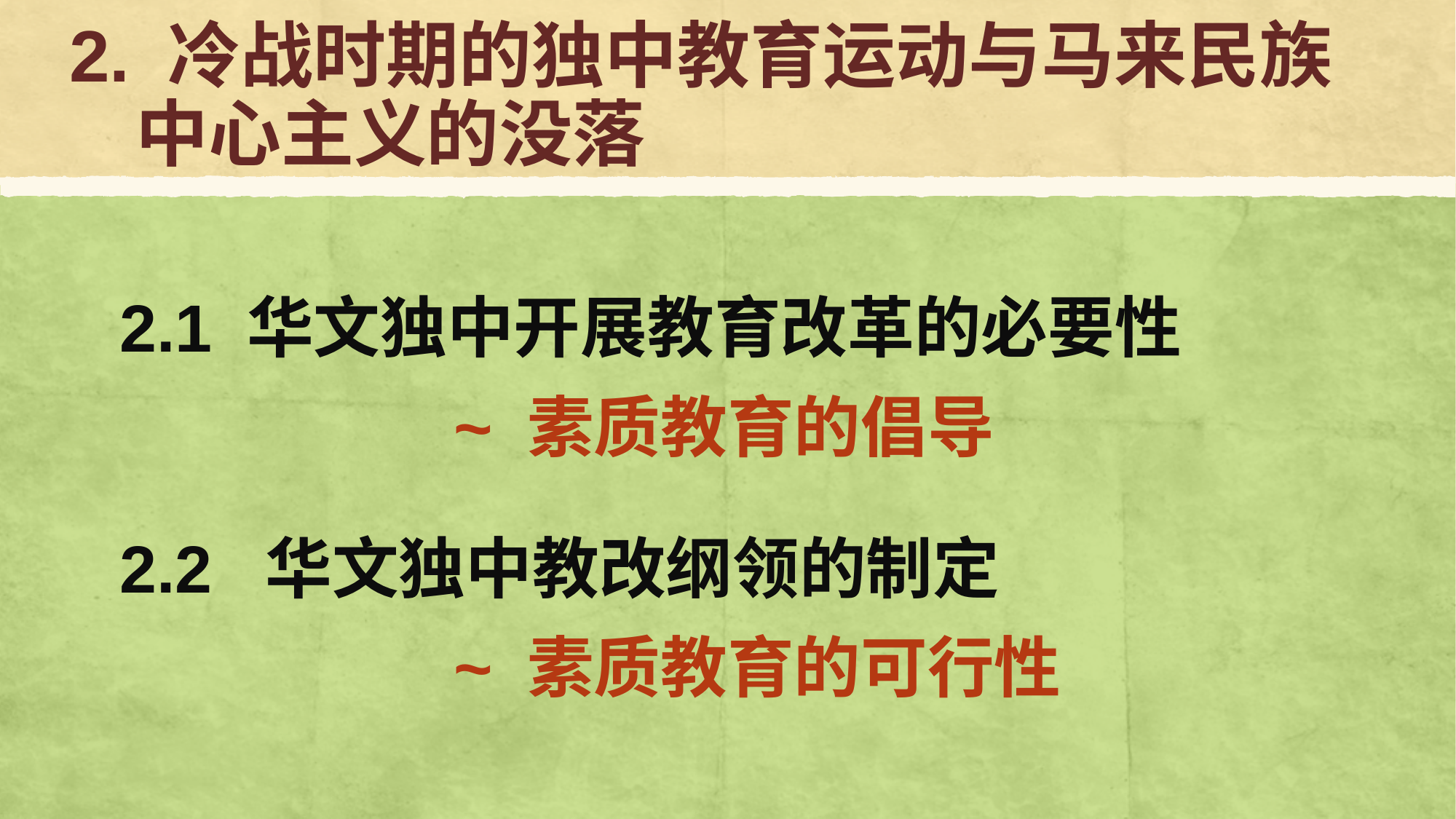

# 2. 冷战时期的独中教育运动与马来民族 中心主义的没落
2.1 华文独中开展教育改革的必要性
                  ~ 素质教育的倡导
2.2  华文独中教改纲领的制定
                  ~ 素质教育的可行性